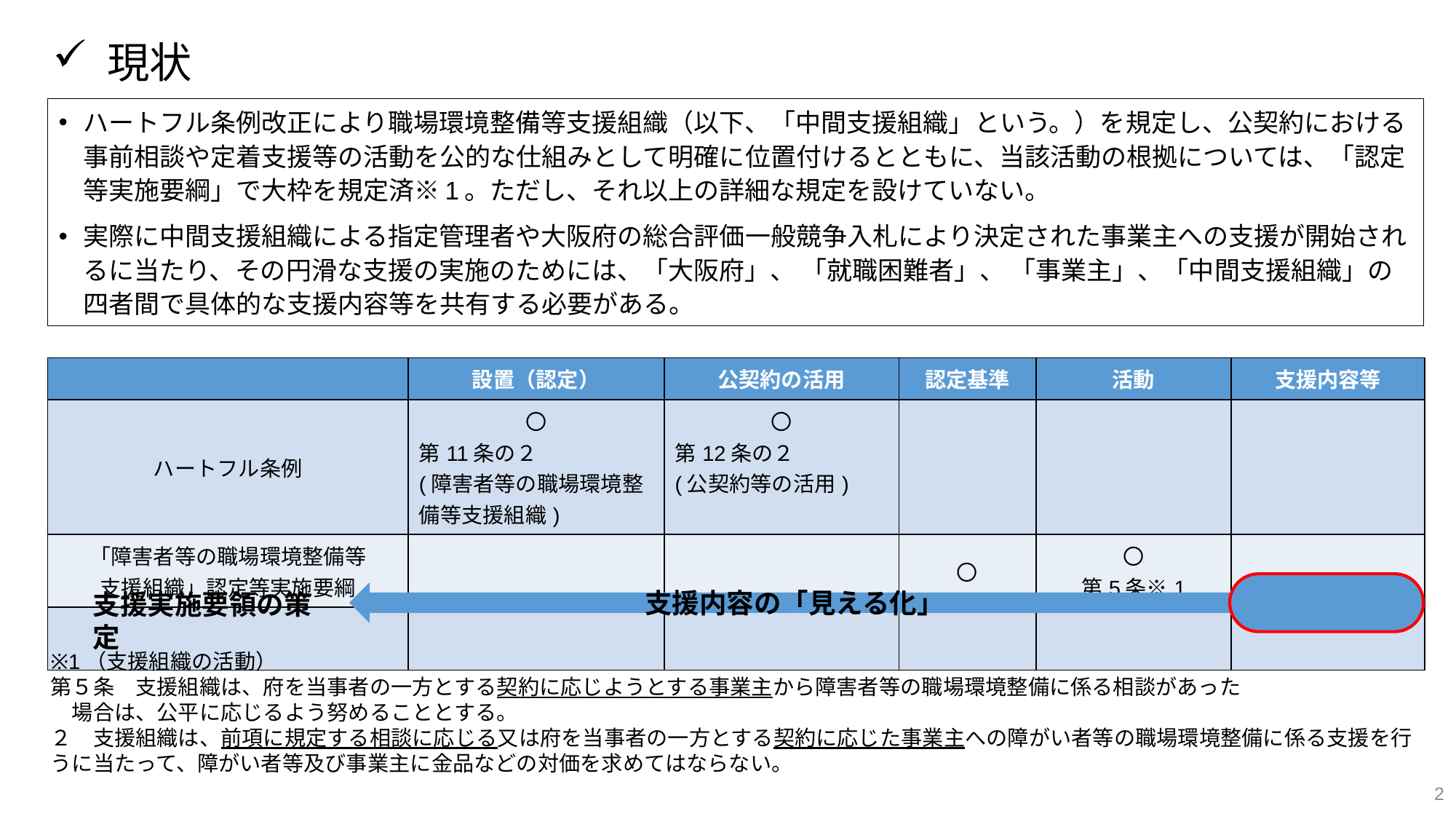

現状
ハートフル条例改正により職場環境整備等支援組織（以下、「中間支援組織」という。）を規定し、公契約における事前相談や定着支援等の活動を公的な仕組みとして明確に位置付けるとともに、当該活動の根拠については、「認定等実施要綱」で大枠を規定済※1。ただし、それ以上の詳細な規定を設けていない。
実際に中間支援組織による指定管理者や大阪府の総合評価一般競争入札により決定された事業主への支援が開始されるに当たり、その円滑な支援の実施のためには、「大阪府」、 「就職困難者」、 「事業主」、「中間支援組織」の四者間で具体的な支援内容等を共有する必要がある。

|  | 設置（認定） | 公契約の活用 | 認定基準 | 活動 | 支援内容等 |
| --- | --- | --- | --- | --- | --- |
| ハートフル条例 | 〇 第11条の２ (障害者等の職場環境整備等支援組織) | 〇 第12条の２ (公契約等の活用) |  |  |  |
| 「障害者等の職場環境整備等 支援組織」認定等実施要綱 |  |  | 〇 | 〇 第5条※1 |  |
|  |  |  |  |  |  |

支援内容の「見える化」
支援実施要領の策定
※1（支援組織の活動）
第５条　支援組織は、府を当事者の一方とする契約に応じようとする事業主から障害者等の職場環境整備に係る相談があった
　場合は、公平に応じるよう努めることとする。
２　支援組織は、前項に規定する相談に応じる又は府を当事者の一方とする契約に応じた事業主への障がい者等の職場環境整備に係る支援を行うに当たって、障がい者等及び事業主に金品などの対価を求めてはならない。
2